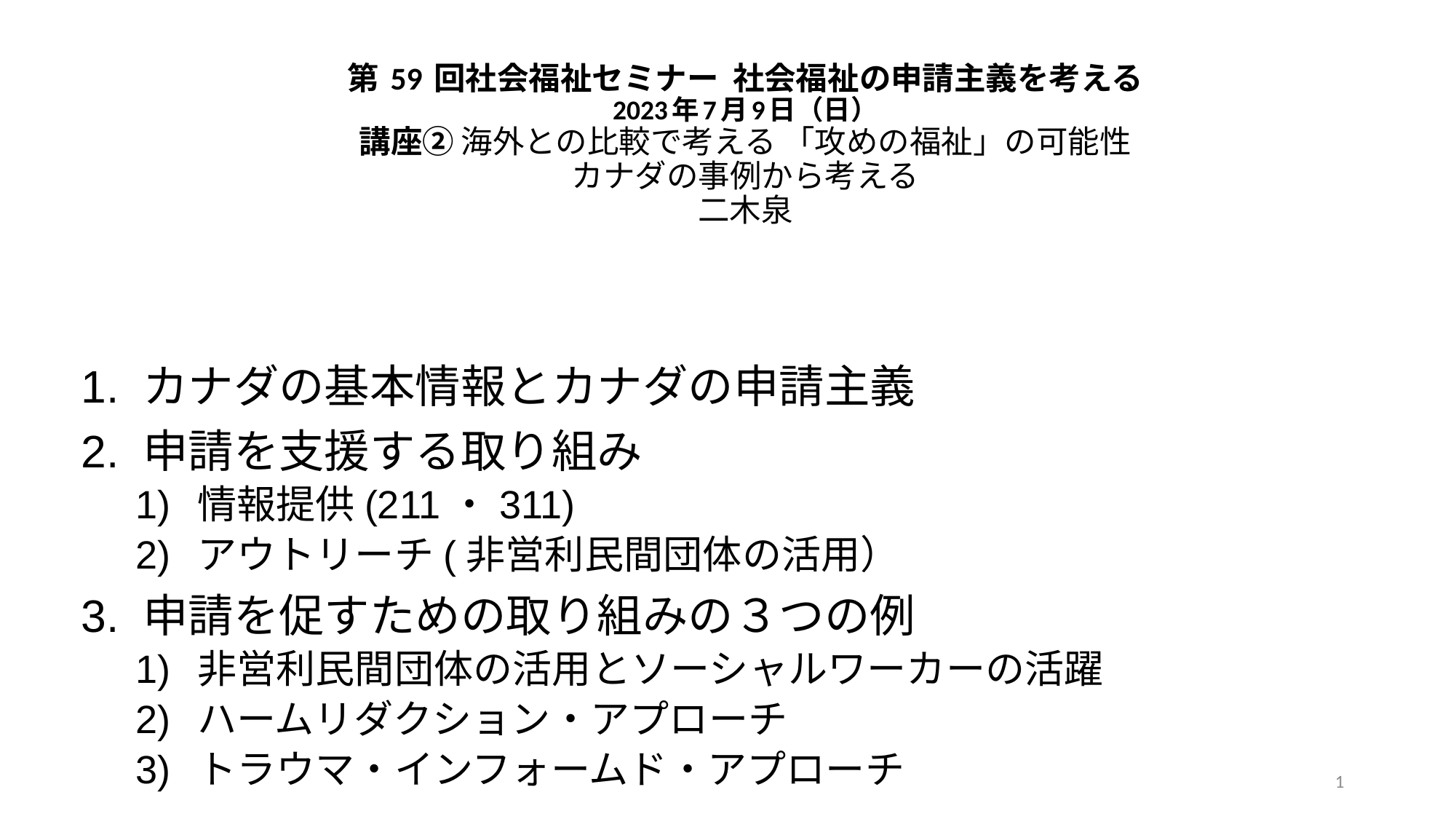

# 第 59 回社会福祉セミナー  社会福祉の申請主義を考える 2023年7月9日（日） 講座② 海外との比較で考える 「攻めの福祉」の可能性 カナダの事例から考える 二木泉
カナダの基本情報とカナダの申請主義
申請を支援する取り組み
情報提供(211・311)
アウトリーチ(非営利民間団体の活用）
申請を促すための取り組みの３つの例
非営利民間団体の活用とソーシャルワーカーの活躍
ハームリダクション・アプローチ
トラウマ・インフォームド・アプローチ
1